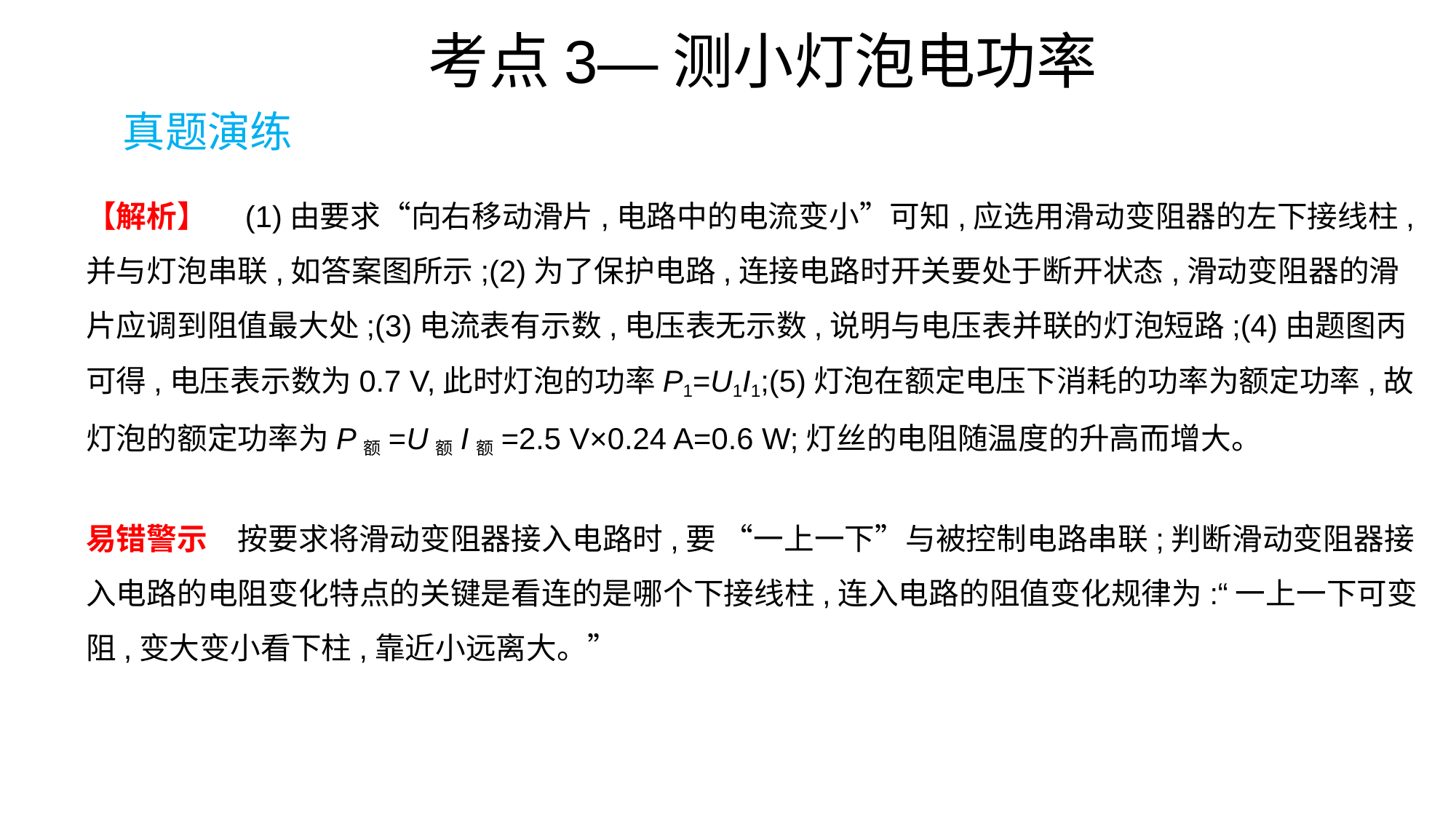

考点3—测小灯泡电功率
真题演练
【解析】　(1)由要求“向右移动滑片,电路中的电流变小”可知,应选用滑动变阻器的左下接线柱,并与灯泡串联,如答案图所示;(2)为了保护电路,连接电路时开关要处于断开状态,滑动变阻器的滑片应调到阻值最大处;(3)电流表有示数,电压表无示数,说明与电压表并联的灯泡短路;(4)由题图丙可得,电压表示数为0.7 V,此时灯泡的功率P1=U1I1;(5)灯泡在额定电压下消耗的功率为额定功率,故灯泡的额定功率为P额=U额I额=2.5 V×0.24 A=0.6 W;灯丝的电阻随温度的升高而增大。
易错警示　按要求将滑动变阻器接入电路时,要 “一上一下”与被控制电路串联;判断滑动变阻器接入电路的电阻变化特点的关键是看连的是哪个下接线柱,连入电路的阻值变化规律为:“一上一下可变阻,变大变小看下柱,靠近小远离大。”